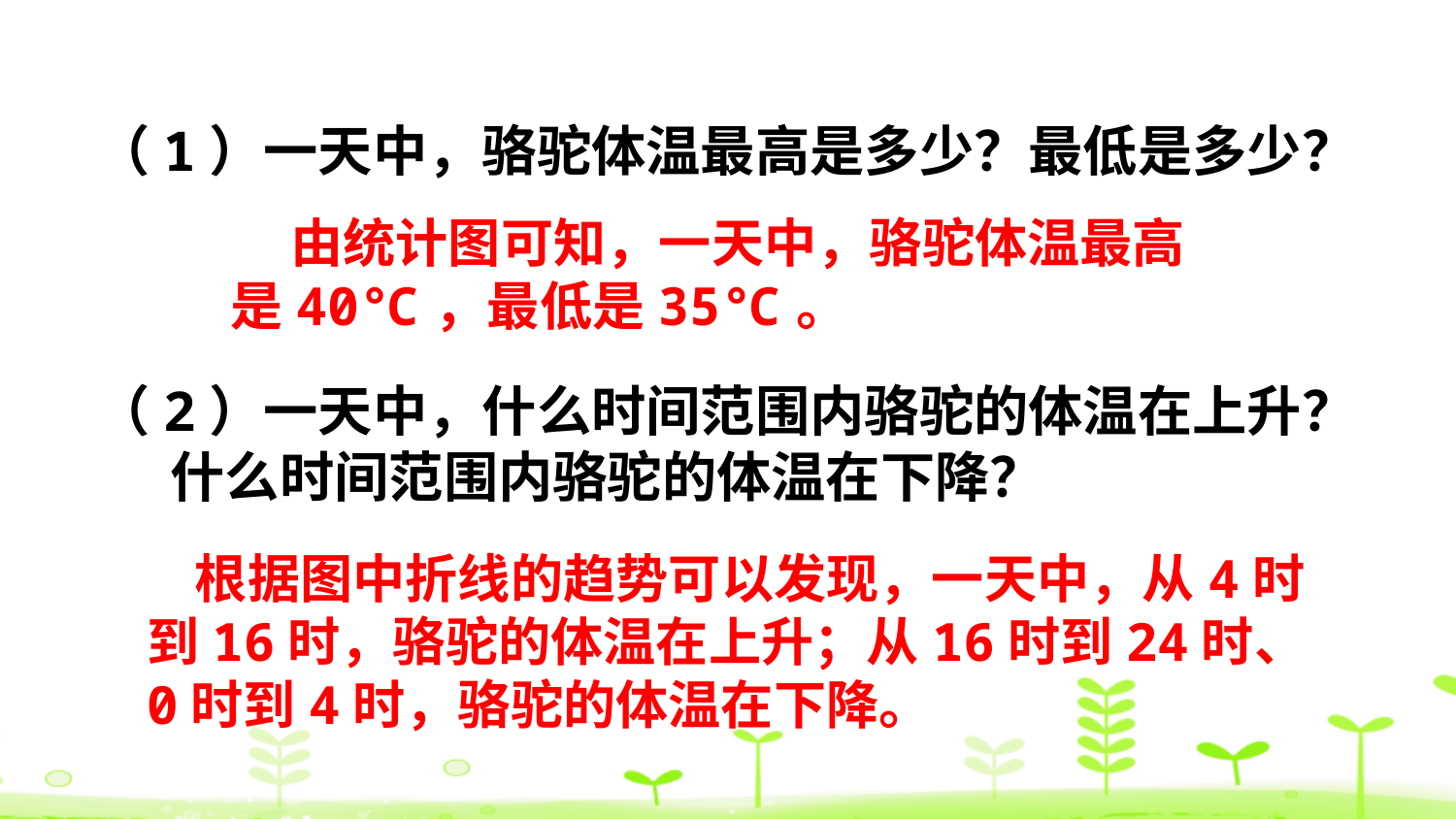

（1）一天中，骆驼体温最高是多少？最低是多少？
    由统计图可知，一天中，骆驼体温最高是40℃，最低是35℃。
（2）一天中，什么时间范围内骆驼的体温在上升？
     什么时间范围内骆驼的体温在下降？
   根据图中折线的趋势可以发现，一天中，从4时到16时，骆驼的体温在上升；从16时到24时、0时到4时，骆驼的体温在下降。